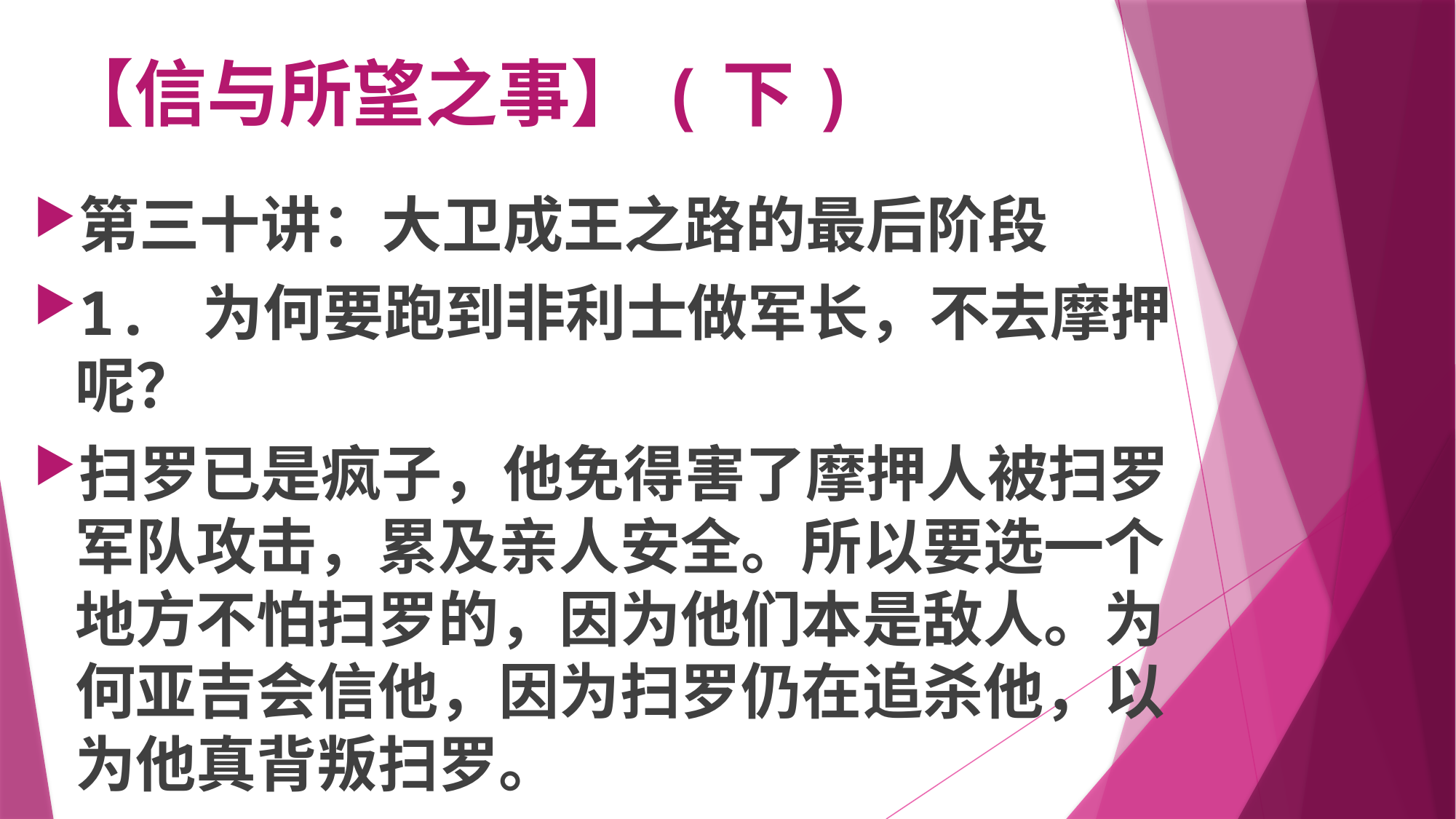

# 【信与所望之事】(下)
第三十讲：大卫成王之路的最后阶段
1. 为何要跑到非利士做军长，不去摩押呢？
扫罗已是疯子，他免得害了摩押人被扫罗军队攻击，累及亲人安全。所以要选一个地方不怕扫罗的，因为他们本是敌人。为何亚吉会信他，因为扫罗仍在追杀他，以为他真背叛扫罗。